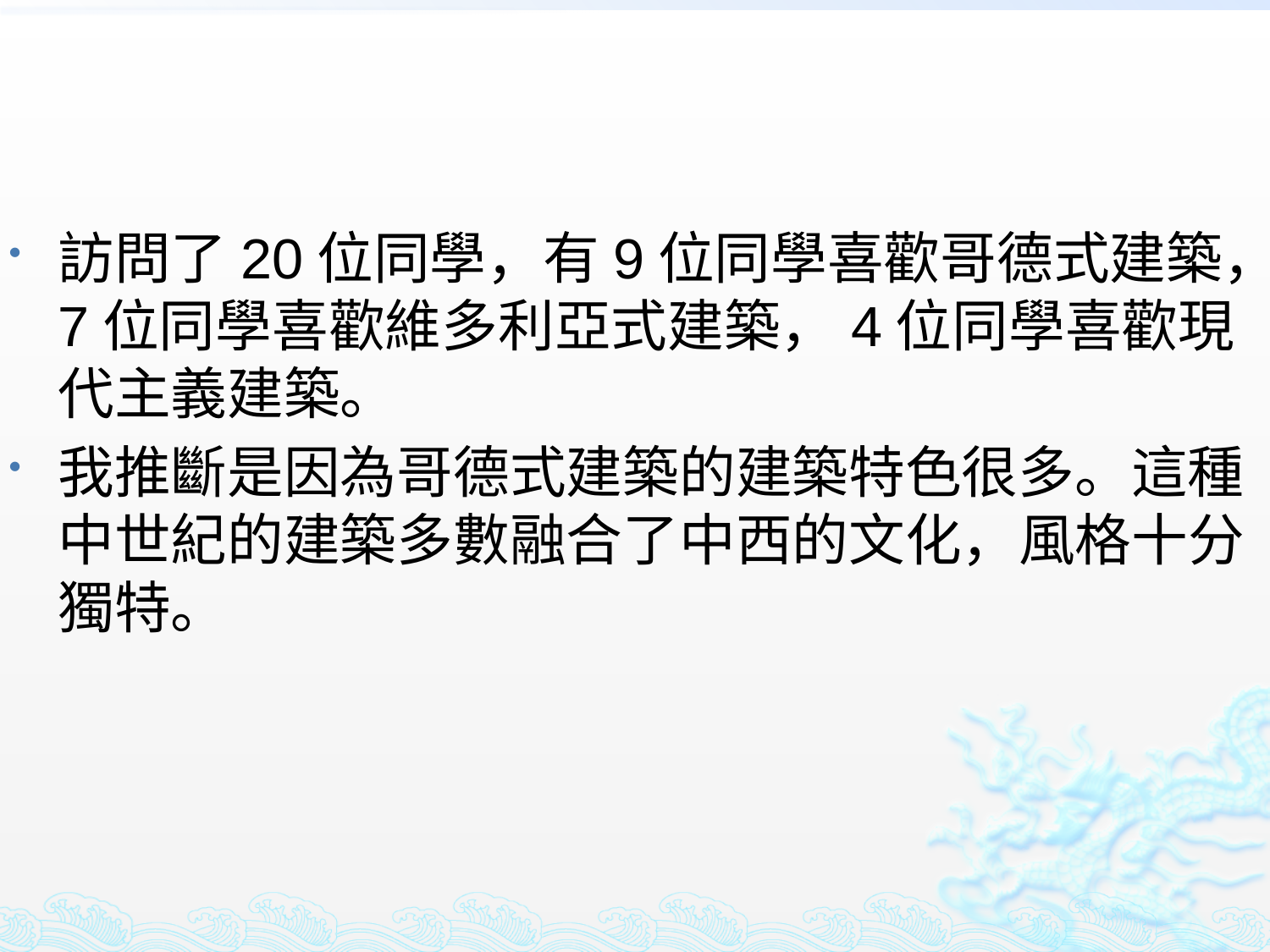

訪問了20位同學，有9位同學喜歡哥德式建築，7位同學喜歡維多利亞式建築，4位同學喜歡現代主義建築。
我推斷是因為哥德式建築的建築特色很多。這種中世紀的建築多數融合了中西的文化，風格十分獨特。